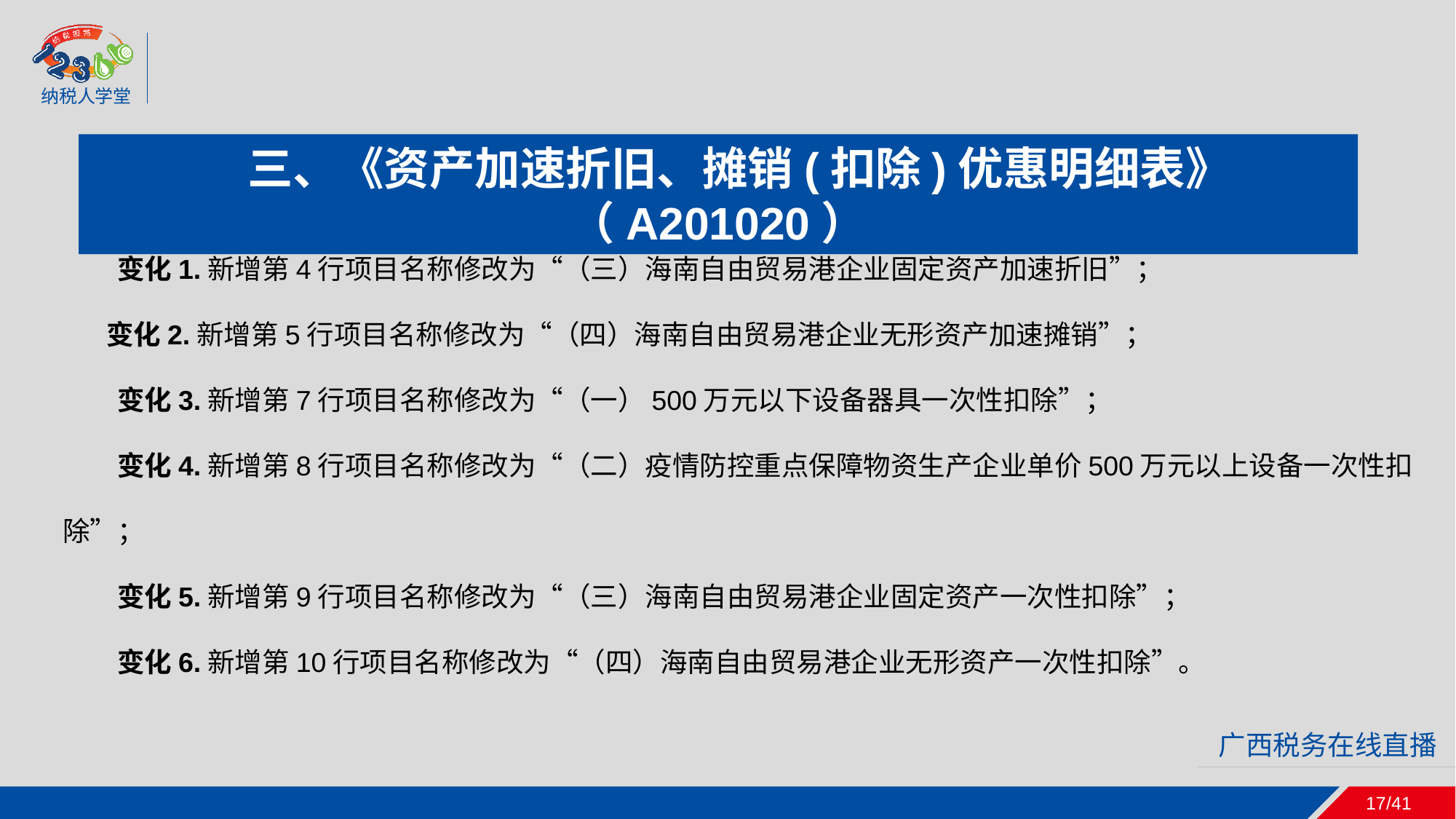

三、《资产加速折旧、摊销(扣除)优惠明细表》（A201020）
　　变化1.新增第4行项目名称修改为“（三）海南自由贸易港企业固定资产加速折旧”；
      变化2.新增第5行项目名称修改为“（四）海南自由贸易港企业无形资产加速摊销”；
　　变化3.新增第7行项目名称修改为“（一）500万元以下设备器具一次性扣除”；
　　变化4.新增第8行项目名称修改为“（二）疫情防控重点保障物资生产企业单价500万元以上设备一次性扣除”；
　　变化5.新增第9行项目名称修改为“（三）海南自由贸易港企业固定资产一次性扣除”；
　　变化6.新增第10行项目名称修改为“（四）海南自由贸易港企业无形资产一次性扣除”。